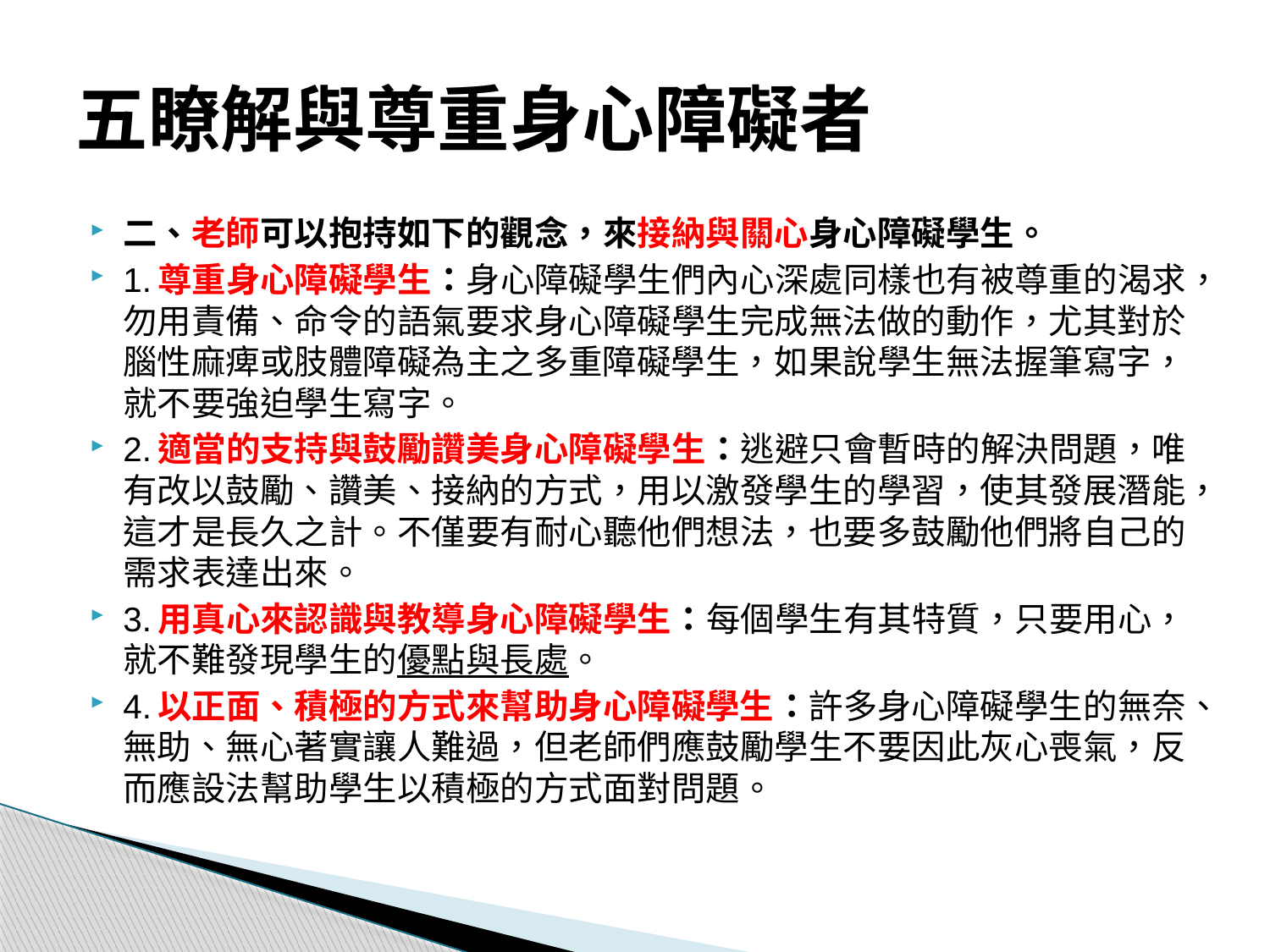

# 五瞭解與尊重身心障礙者
二、老師可以抱持如下的觀念，來接納與關心身心障礙學生。
1.尊重身心障礙學生：身心障礙學生們內心深處同樣也有被尊重的渴求，勿用責備、命令的語氣要求身心障礙學生完成無法做的動作，尤其對於腦性麻痺或肢體障礙為主之多重障礙學生，如果說學生無法握筆寫字，就不要強迫學生寫字。
2.適當的支持與鼓勵讚美身心障礙學生：逃避只會暫時的解決問題，唯有改以鼓勵、讚美、接納的方式，用以激發學生的學習，使其發展潛能，這才是長久之計。不僅要有耐心聽他們想法，也要多鼓勵他們將自己的需求表達出來。
3.用真心來認識與教導身心障礙學生：每個學生有其特質，只要用心，就不難發現學生的優點與長處。
4.以正面、積極的方式來幫助身心障礙學生：許多身心障礙學生的無奈、無助、無心著實讓人難過，但老師們應鼓勵學生不要因此灰心喪氣，反而應設法幫助學生以積極的方式面對問題。